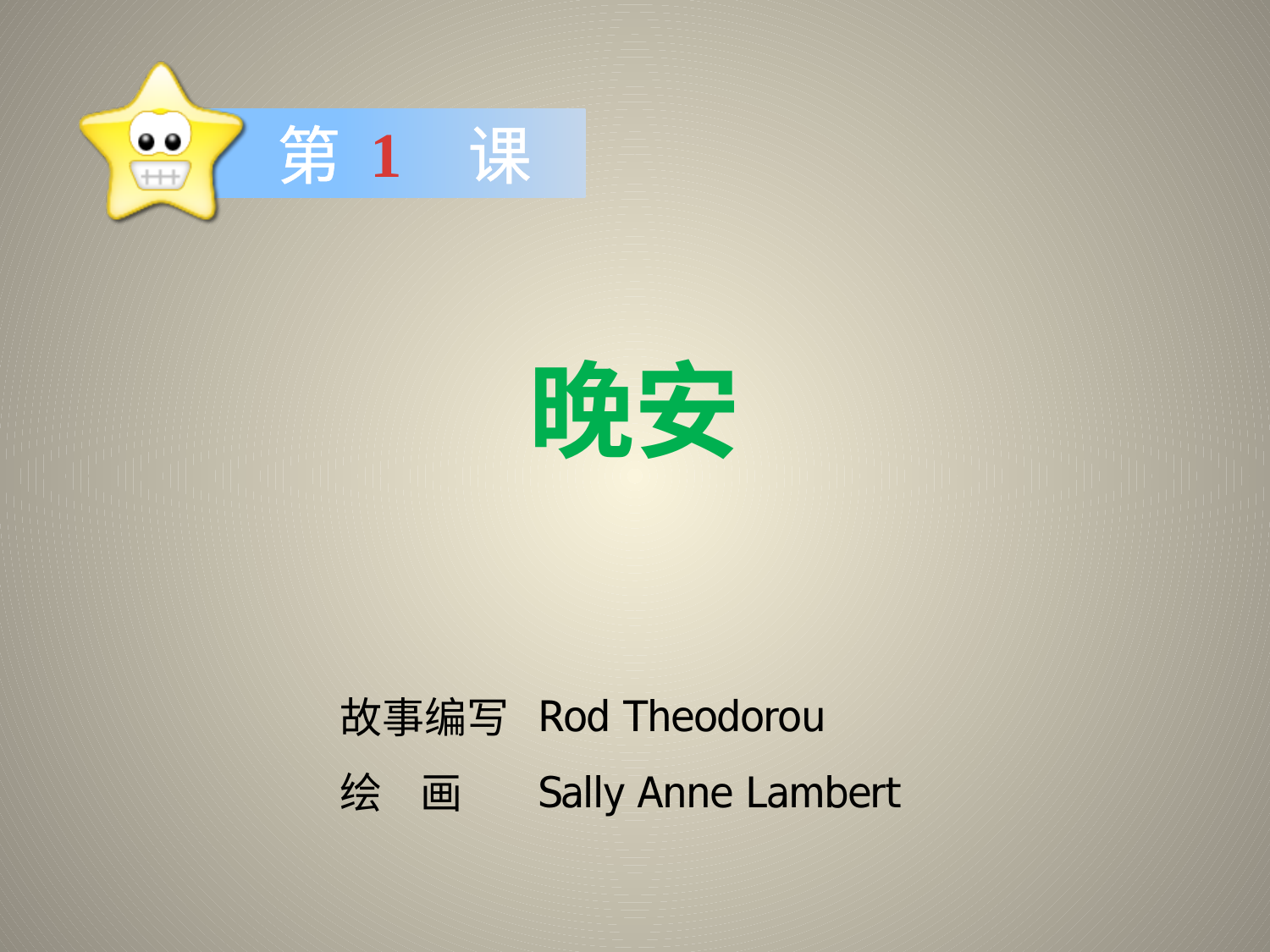

1
晚安
Rod Theodorou
Sally Anne Lambert